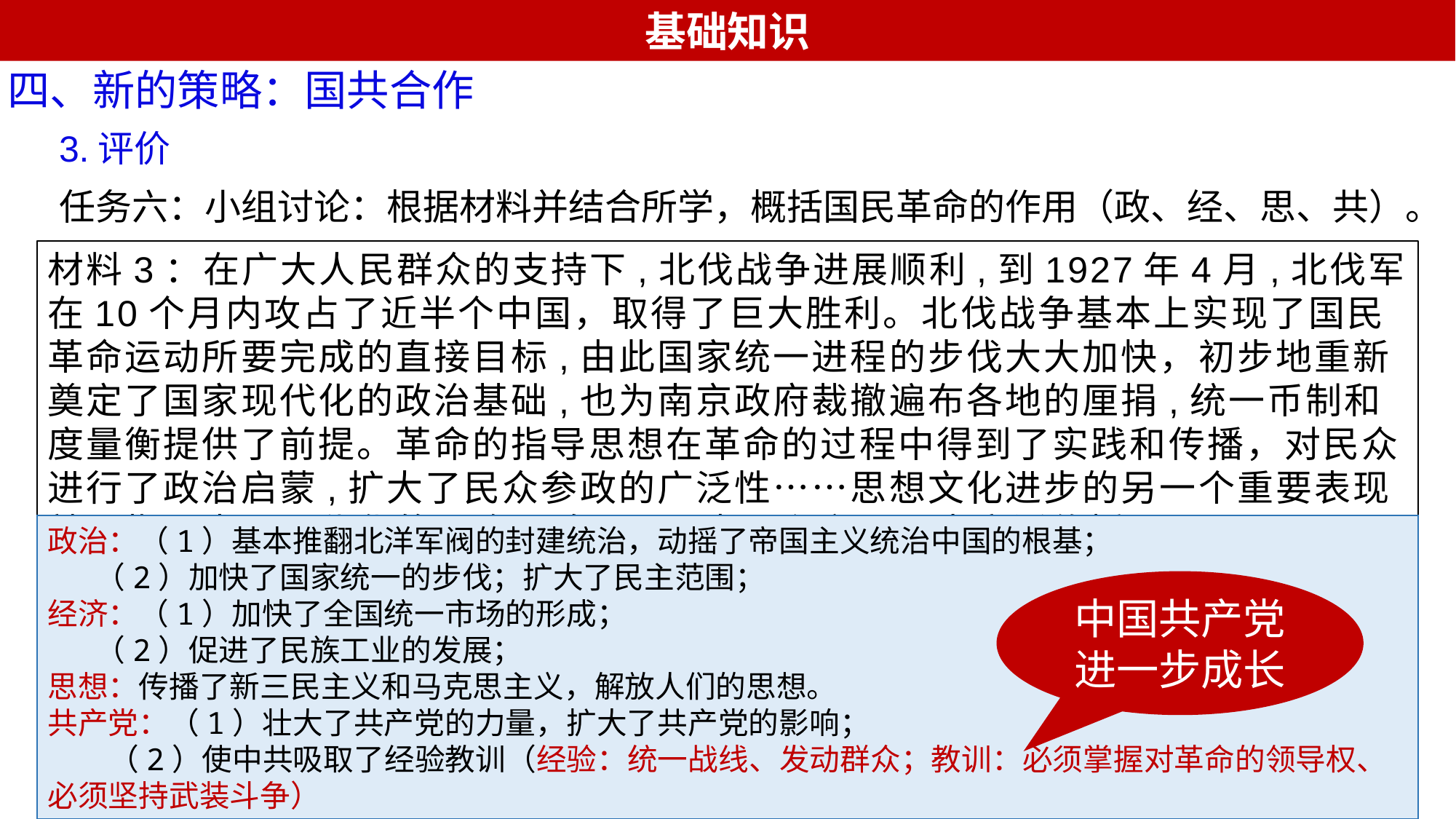

基础知识
四、新的策略：国共合作
3.评价
任务六：小组讨论：根据材料并结合所学，概括国民革命的作用（政、经、思、共）。
材料3：在广大人民群众的支持下,北伐战争进展顺利,到1927年4月,北伐军在10个月内攻占了近半个中国，取得了巨大胜利。北伐战争基本上实现了国民革命运动所要完成的直接目标,由此国家统一进程的步伐大大加快，初步地重新奠定了国家现代化的政治基础,也为南京政府裁撤遍布各地的厘捐,统一币制和度量衡提供了前提。革命的指导思想在革命的过程中得到了实践和传播，对民众进行了政治启蒙,扩大了民众参政的广泛性……思想文化进步的另一个重要表现就是指导中国现代化的正确理论——马克思主义进一步广泛传播。
材料4：革命失败，得了惨痛的教训，于是有了南昌起义、秋收起义和广州起义，进入了创造红军的新时期。在国民革命中，中国共产党通过参与黄埔军校的创建以及参加东征、北伐的革命斗争，从而培养了一大批优秀的军事人才，为独立开展武装斗争做了干部上的准备。
                               ——曲延春《国民革命的现代化价值分析》

政治：（1）基本推翻北洋军阀的封建统治，动摇了帝国主义统治中国的根基；
      （2）加快了国家统一的步伐；扩大了民主范围；
经济：（1）加快了全国统一市场的形成；
      （2）促进了民族工业的发展；
思想：传播了新三民主义和马克思主义，解放人们的思想。
共产党：（1）壮大了共产党的力量，扩大了共产党的影响；
        （2）使中共吸取了经验教训（经验：统一战线、发动群众；教训：必须掌握对革命的领导权、必须坚持武装斗争）
中国共产党进一步成长